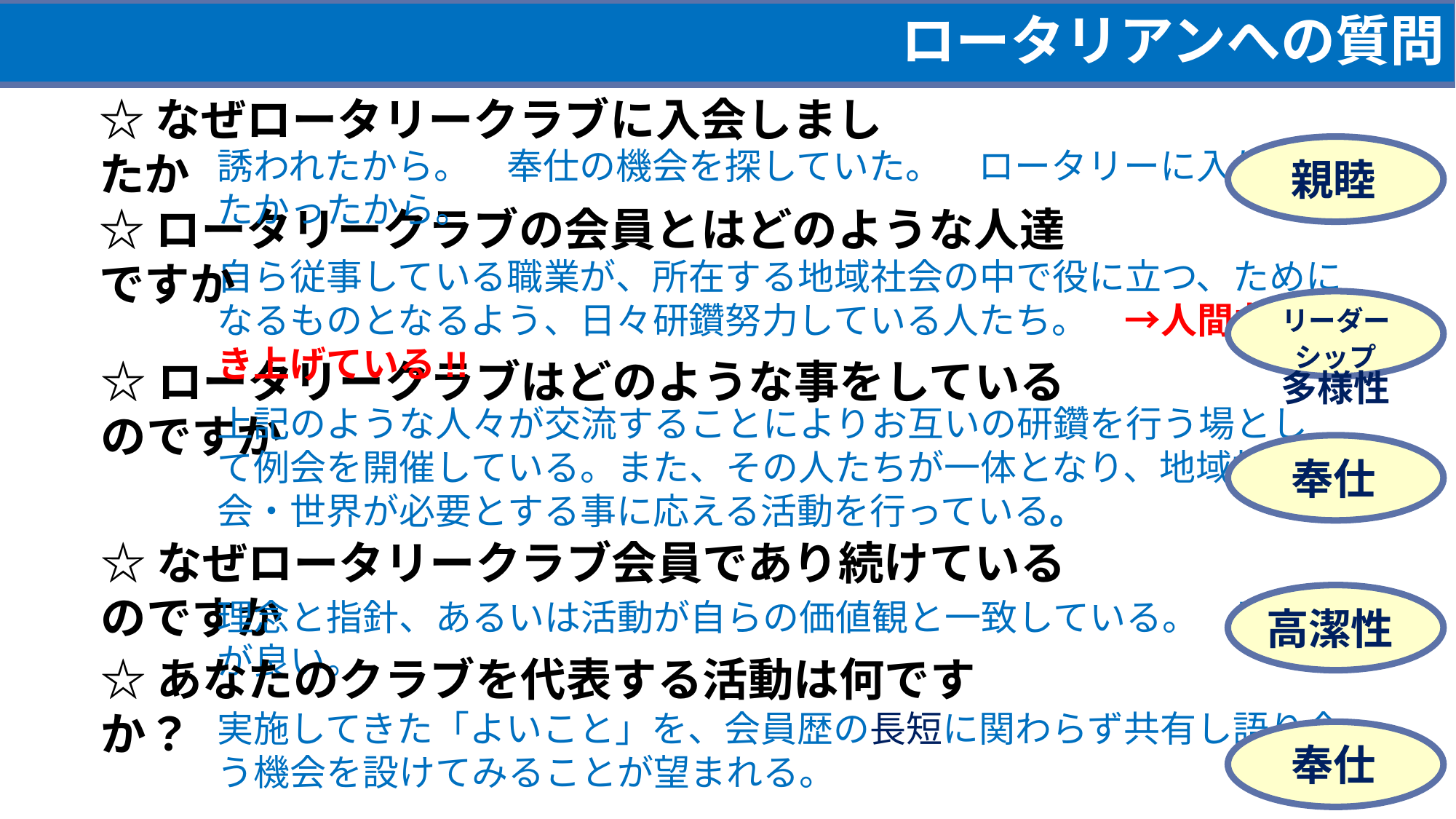

ロータリアンへの質問
☆なぜロータリークラブに入会しましたか

親睦
誘われたから。　奉仕の機会を探していた。　ロータリーに入りたかったから。
☆ロータリークラブの会員とはどのような人達ですか

自ら従事している職業が、所在する地域社会の中で役に立つ、ためになるものとなるよう、日々研鑽努力している人たち。　→人間力を磨き上げている!!

リーダーシップ
多様性
☆ロータリークラブはどのような事をしているのですか
上記のような人々が交流することによりお互いの研鑽を行う場として例会を開催している。また、その人たちが一体となり、地域社会・世界が必要とする事に応える活動を行っている。

奉仕
☆なぜロータリークラブ会員であり続けているのですか

高潔性
理念と指針、あるいは活動が自らの価値観と一致している。　居心地が良い。
☆あなたのクラブを代表する活動は何ですか？
実施してきた「よいこと」を、会員歴の長短に関わらず共有し語り合う機会を設けてみることが望まれる。

奉仕